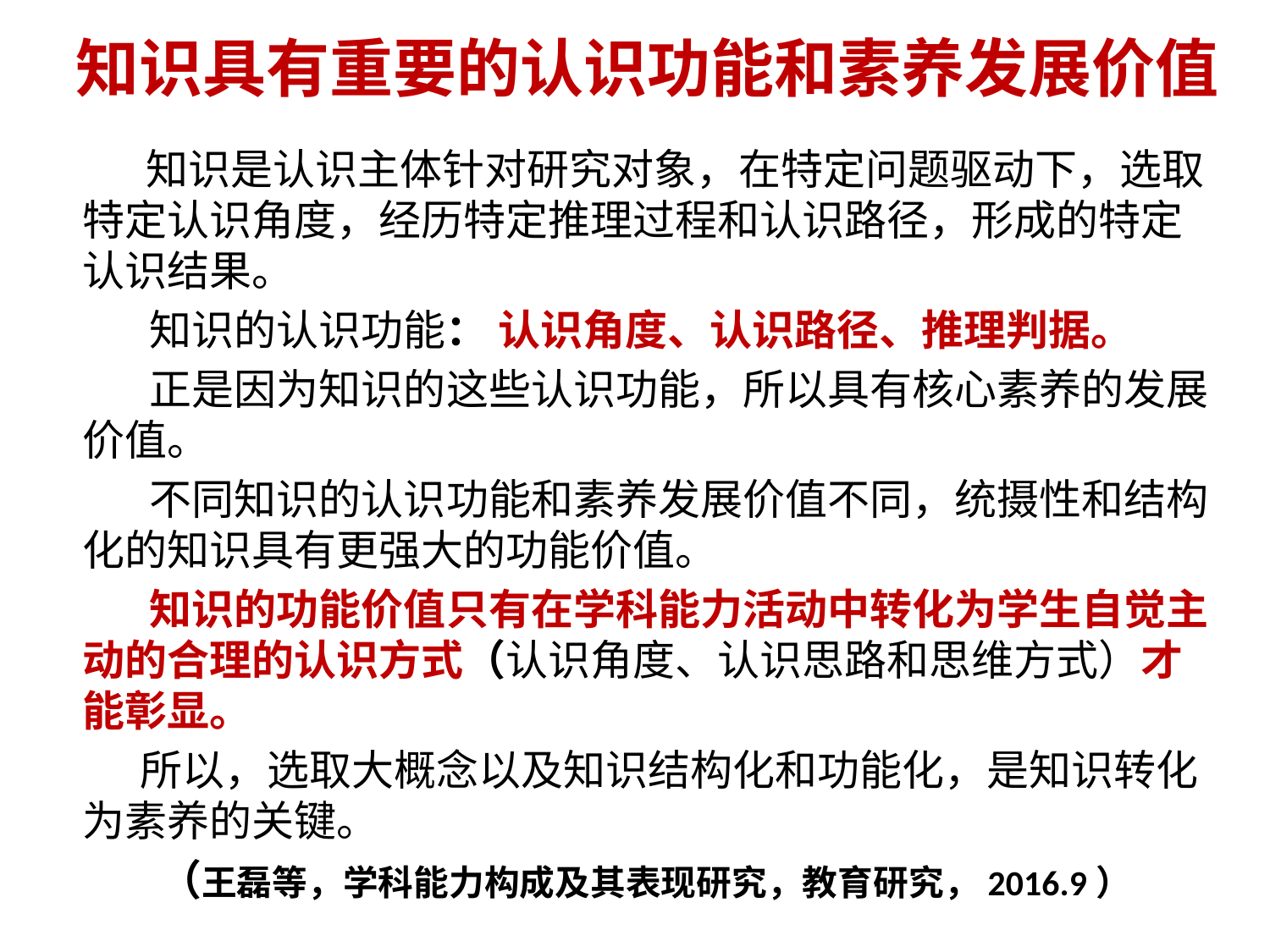

# 知识具有重要的认识功能和素养发展价值
       知识是认识主体针对研究对象，在特定问题驱动下，选取特定认识角度，经历特定推理过程和认识路径，形成的特定认识结果。
      知识的认识功能： 认识角度、认识路径、推理判据。
      正是因为知识的这些认识功能，所以具有核心素养的发展价值。
      不同知识的认识功能和素养发展价值不同，统摄性和结构化的知识具有更强大的功能价值。
      知识的功能价值只有在学科能力活动中转化为学生自觉主动的合理的认识方式（认识角度、认识思路和思维方式）才能彰显。
     所以，选取大概念以及知识结构化和功能化，是知识转化为素养的关键。
       （王磊等，学科能力构成及其表现研究，教育研究，2016.9）